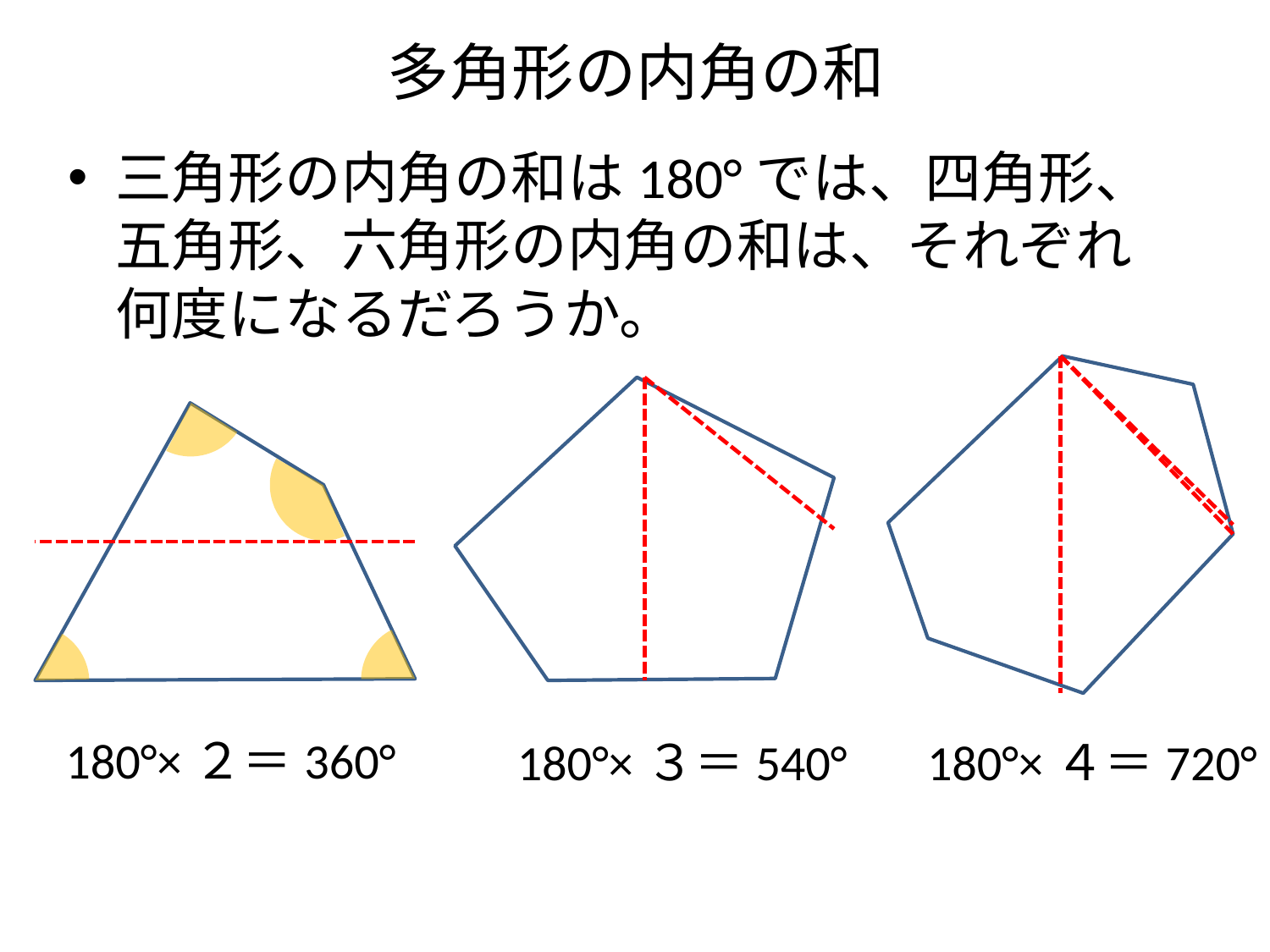

# 多角形の内角の和
三角形の内角の和は180°では、四角形、五角形、六角形の内角の和は、それぞれ何度になるだろうか。

180°×２＝360°
180°×３＝540°
180°×４＝720°